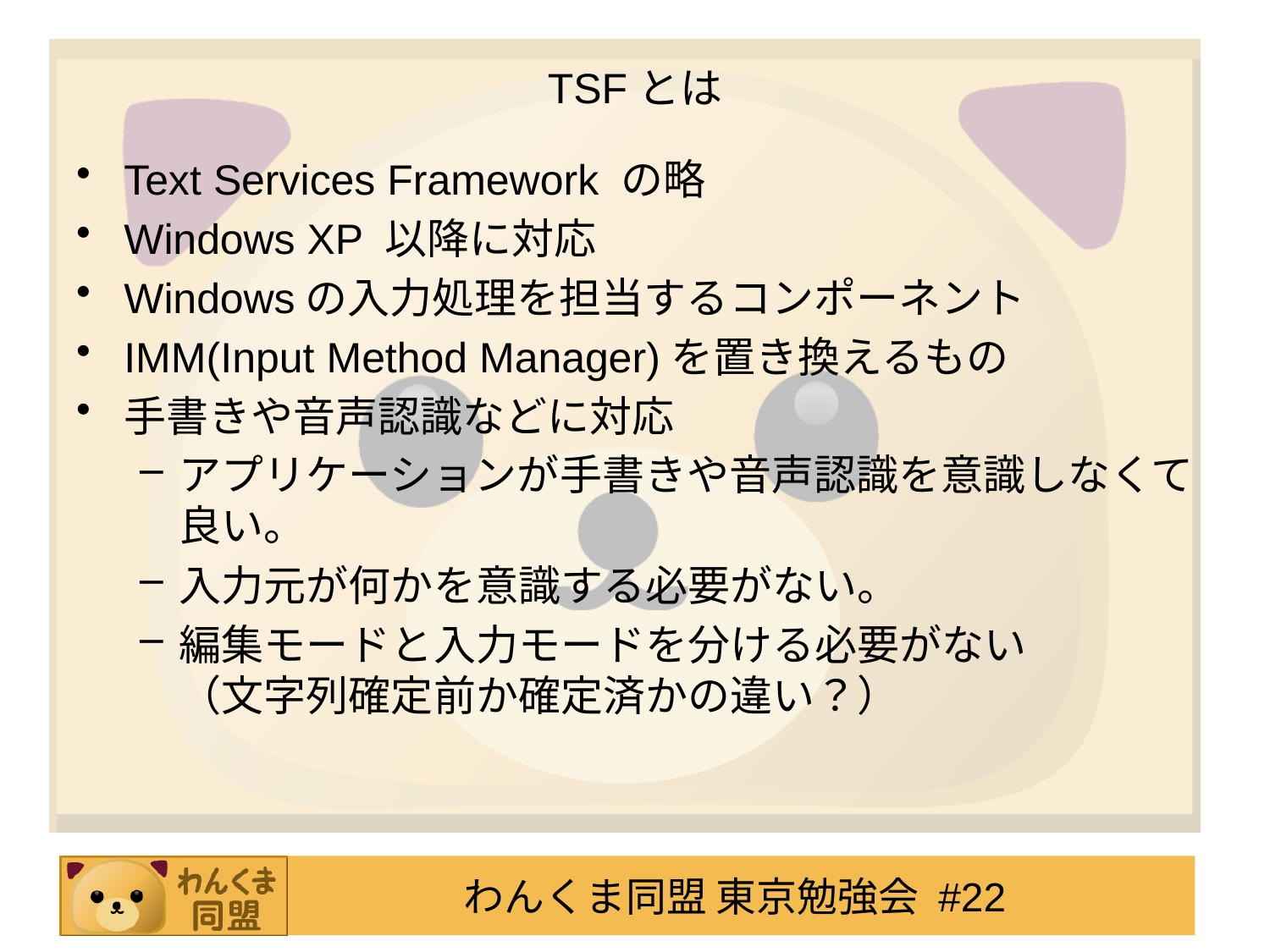

# TSFとは
Text Services Framework の略
Windows XP 以降に対応
Windowsの入力処理を担当するコンポーネント
IMM(Input Method Manager)を置き換えるもの
手書きや音声認識などに対応
アプリケーションが手書きや音声認識を意識しなくて良い。
入力元が何かを意識する必要がない。
編集モードと入力モードを分ける必要がない
（文字列確定前か確定済かの違い？）